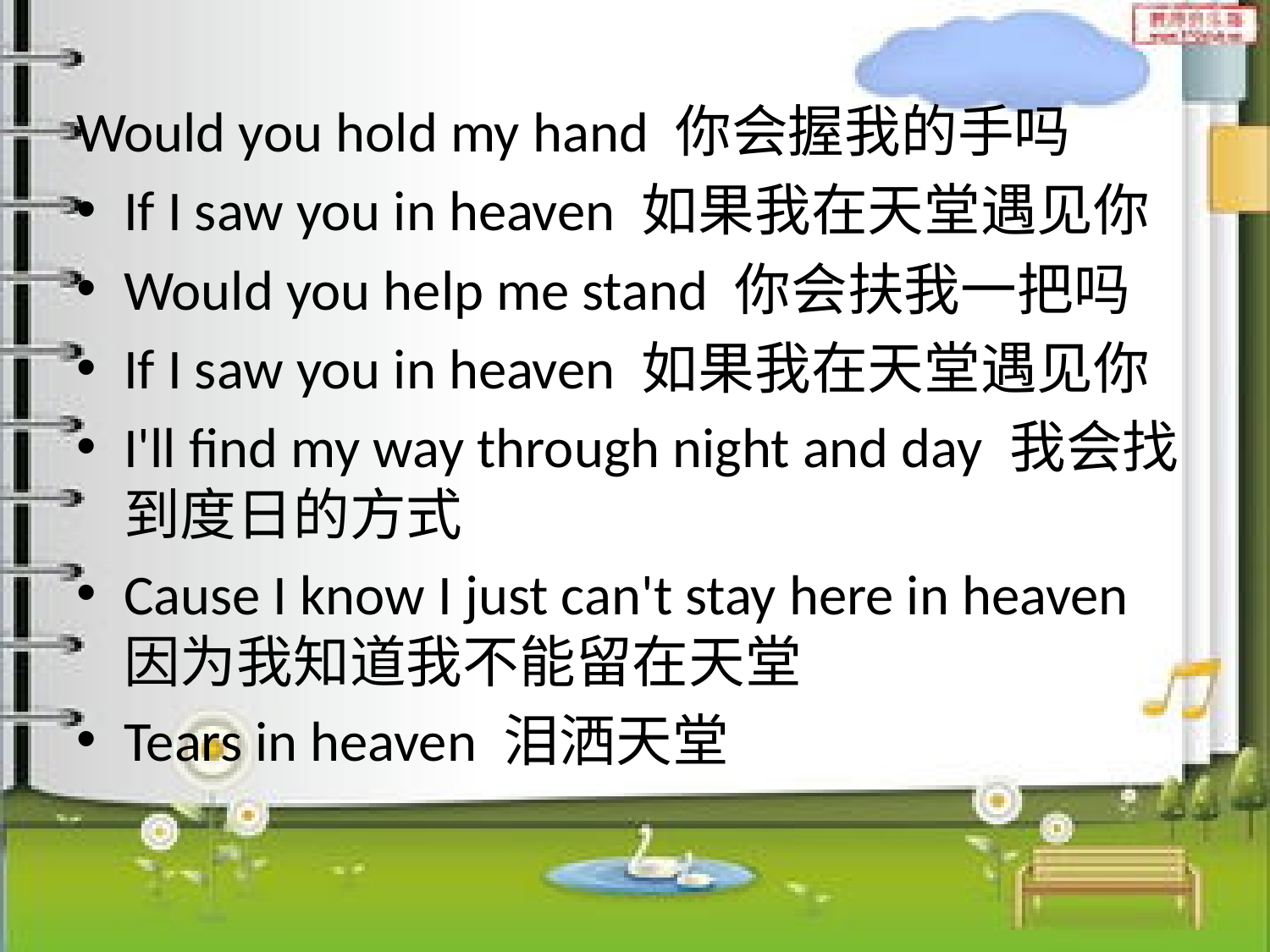

Would you hold my hand 你会握我的手吗
If I saw you in heaven 如果我在天堂遇见你
Would you help me stand 你会扶我一把吗
If I saw you in heaven 如果我在天堂遇见你
I'll find my way through night and day 我会找到度日的方式
Cause I know I just can't stay here in heaven 因为我知道我不能留在天堂
Tears in heaven 泪洒天堂